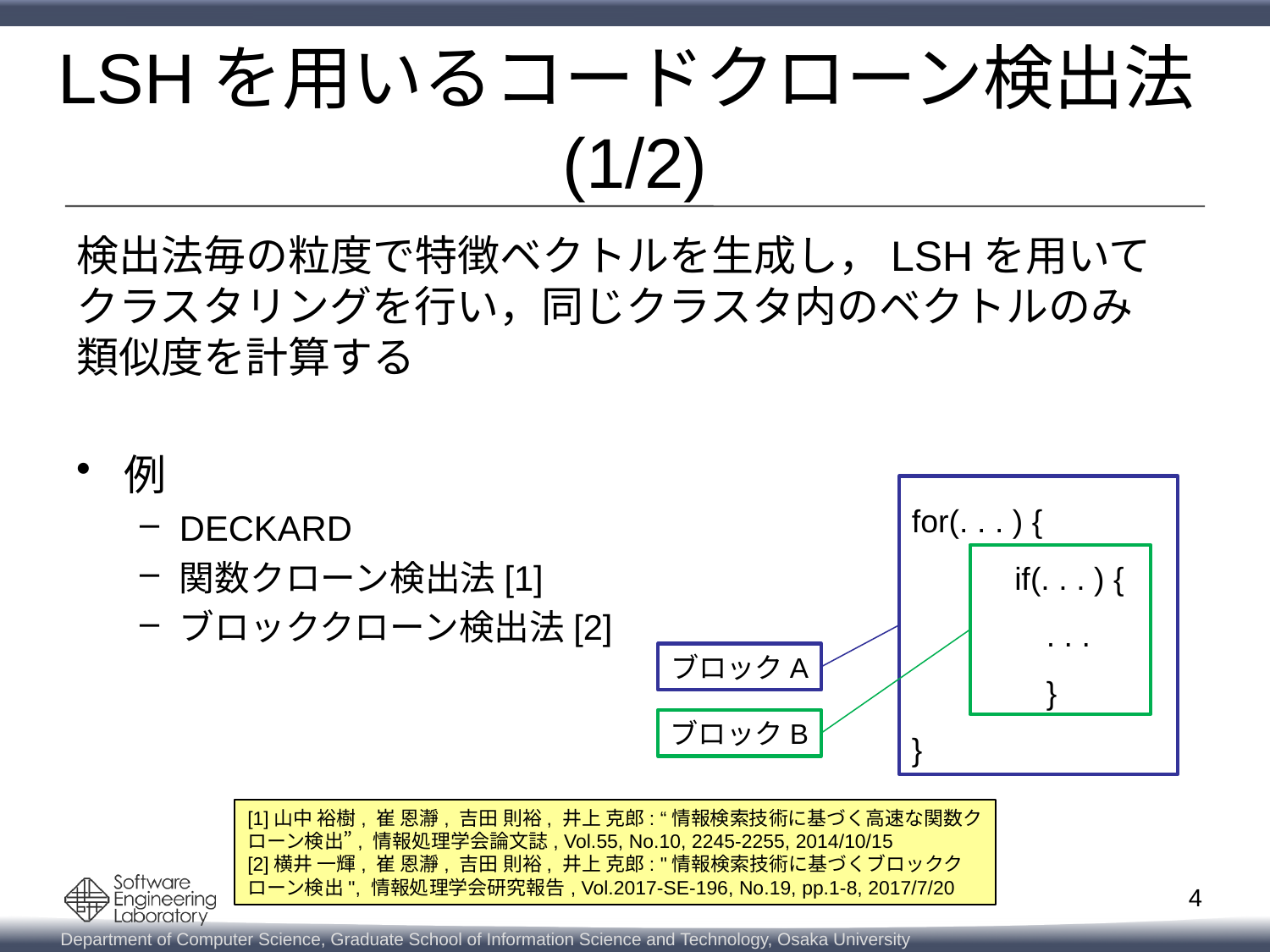

# LSHを用いるコードクローン検出法(1/2)
検出法毎の粒度で特徴ベクトルを生成し，LSHを用いて
クラスタリングを行い，同じクラスタ内のベクトルのみ
類似度を計算する

例
DECKARD
関数クローン検出法[1]
ブロッククローン検出法[2]
for(. . . ) {
　　　if(. . . ) {
　　　　. . .
　　　　}
}

ブロックA
ブロックB
[1]山中 裕樹, 崔 恩瀞, 吉田 則裕, 井上 克郎: “情報検索技術に基づく高速な関数クローン検出”, 情報処理学会論文誌, Vol.55, No.10, 2245-2255, 2014/10/15
[2]横井 一輝, 崔 恩瀞, 吉田 則裕, 井上 克郎: "情報検索技術に基づくブロッククローン検出", 情報処理学会研究報告, Vol.2017-SE-196, No.19, pp.1-8, 2017/7/20
4